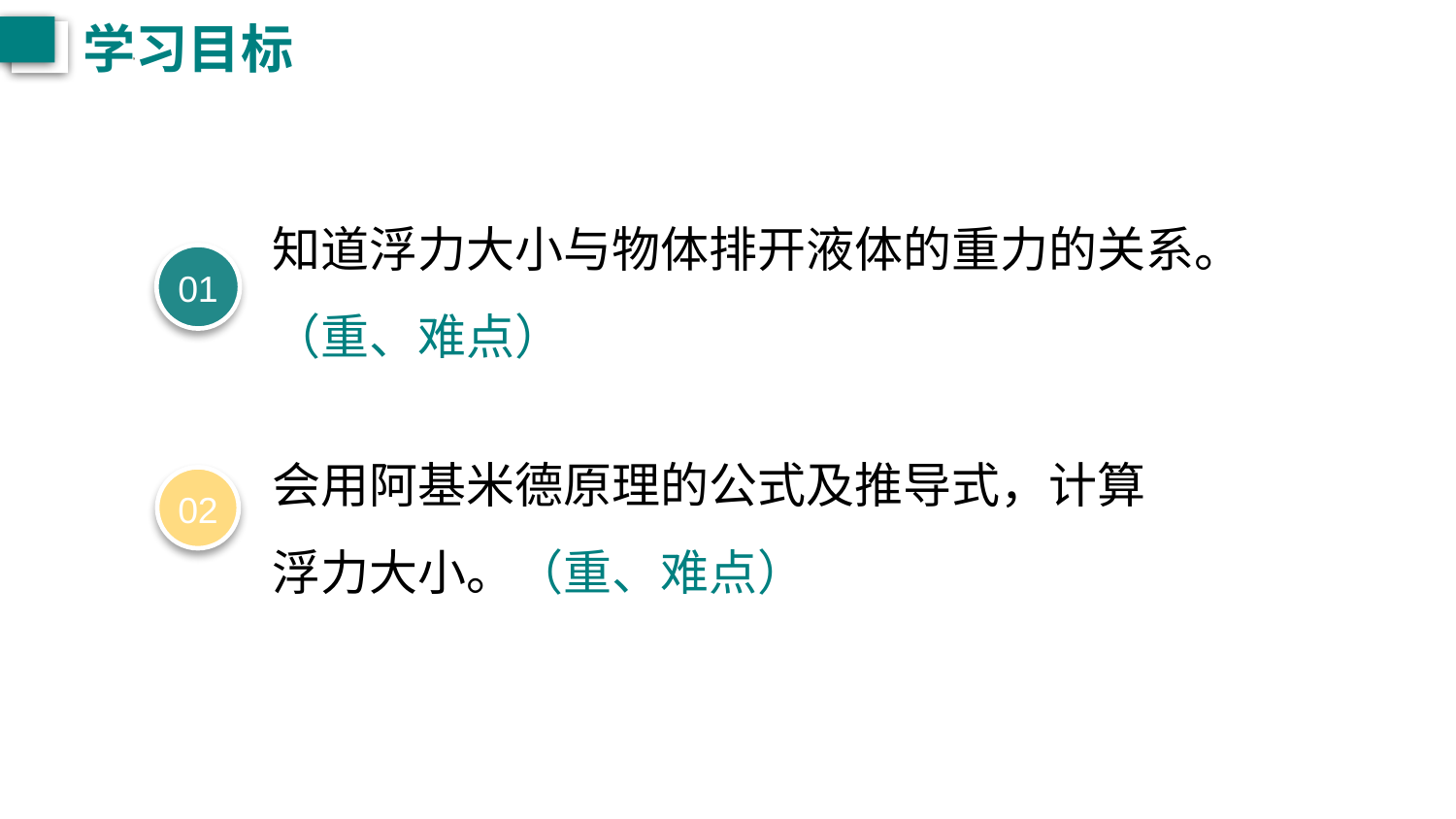

学习目标

知道浮力大小与物体排开液体的重力的关系。（重、难点）

01
会用阿基米德原理的公式及推导式，计算浮力大小。（重、难点）

02